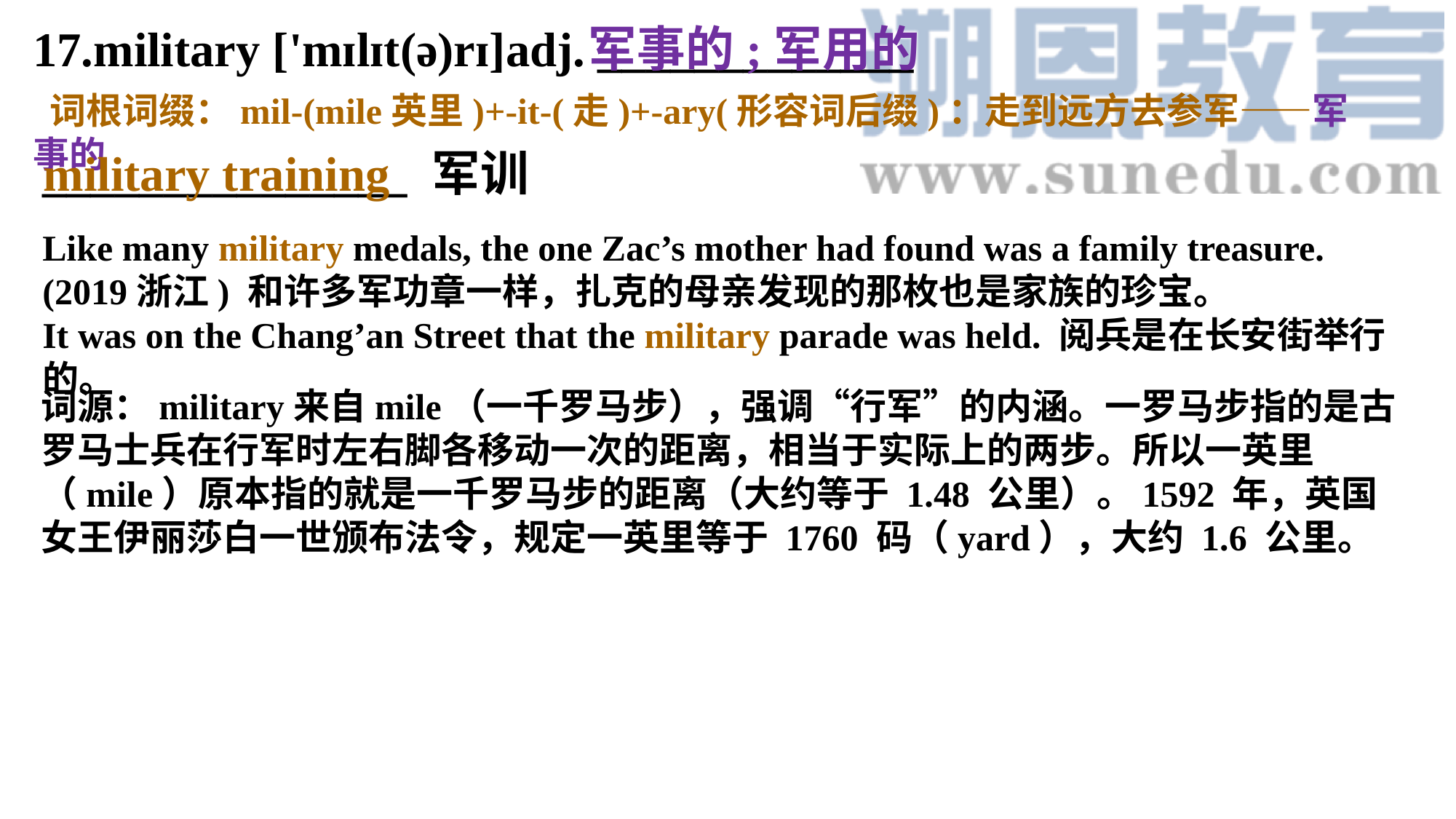

17.military ['mɪlɪt(ə)rɪ]adj. _____________
军事的;军用的
 词根词缀：mil-(mile英里)+-it-(走)+-ary(形容词后缀)：走到远方去参军——军事的
_______________ 军训
military training
Like many military medals, the one Zac’s mother had found was a family treasure.
(2019浙江) 和许多军功章一样，扎克的母亲发现的那枚也是家族的珍宝。
It was on the Chang’an Street that the military parade was held. 阅兵是在长安街举行的。
词源：military来自mile（一千罗马步），强调“行军”的内涵。一罗马步指的是古罗马士兵在行军时左右脚各移动一次的距离，相当于实际上的两步。所以一英里（mile）原本指的就是一千罗马步的距离（大约等于 1.48 公里）。1592 年，英国女王伊丽莎白一世颁布法令，规定一英里等于 1760 码（yard），大约 1.6 公里。